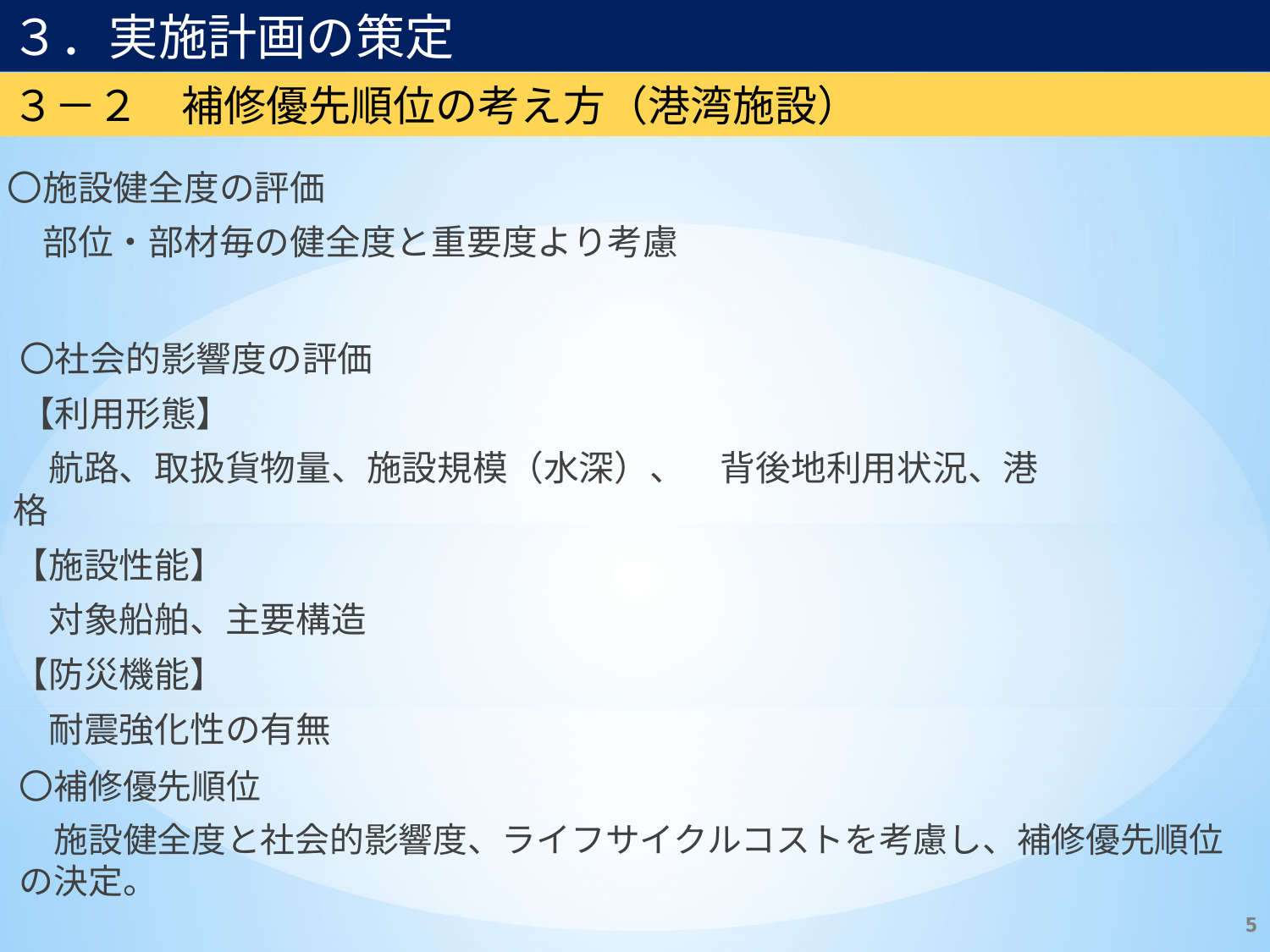

３．実施計画の策定
３－２　補修優先順位の考え方（港湾施設）
〇施設健全度の評価
　部位・部材毎の健全度と重要度より考慮
〇社会的影響度の評価
【利用形態】
　航路、取扱貨物量、施設規模（水深）、　背後地利用状況、港格
【施設性能】
　対象船舶、主要構造
【防災機能】
　耐震強化性の有無
〇補修優先順位
　施設健全度と社会的影響度、ライフサイクルコストを考慮し、補修優先順位の決定。
5